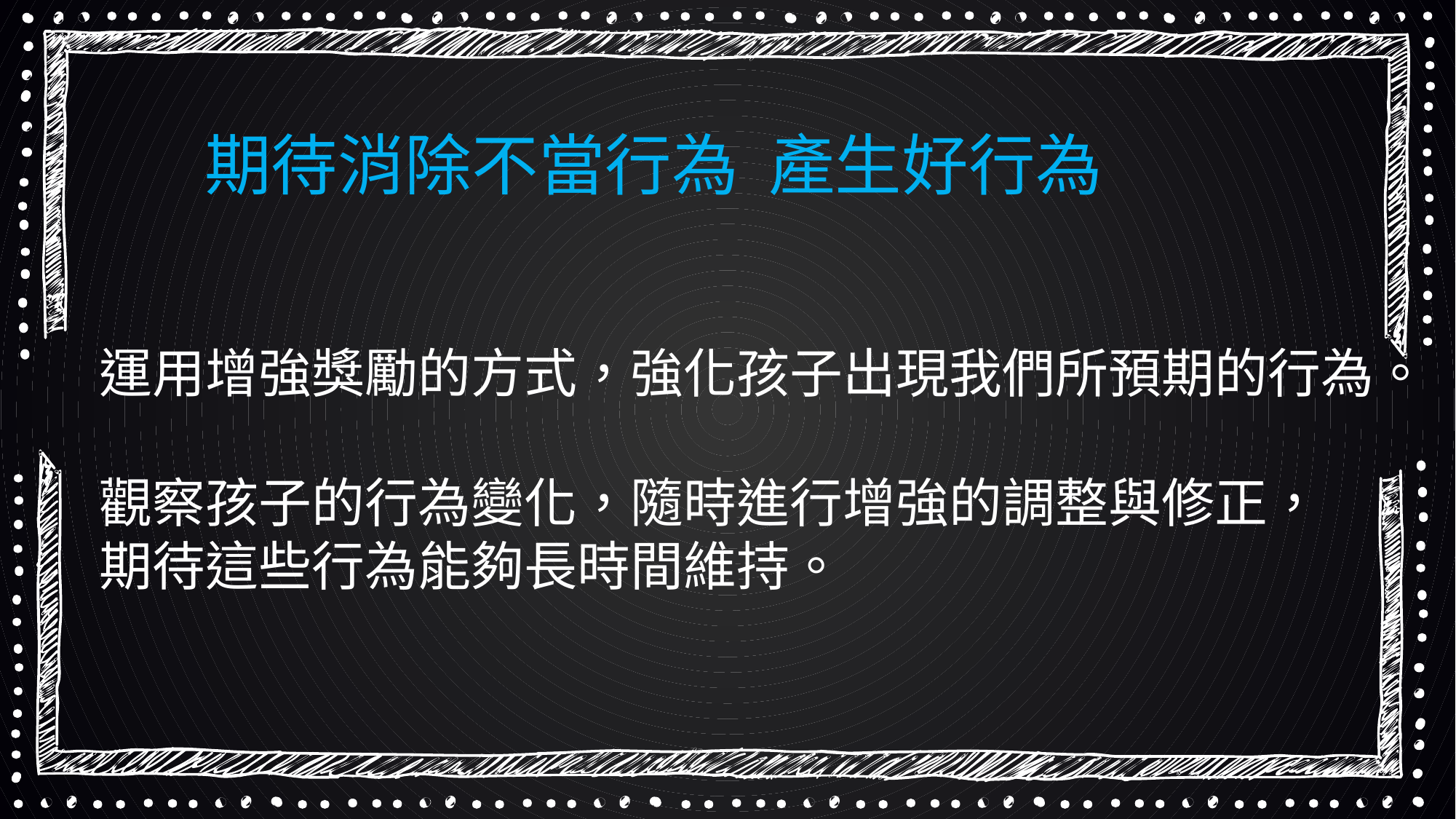

期待消除不當行為  產生好行為

運用增強獎勵的方式，強化孩子出現我們所預期的行為。

觀察孩子的行為變化，隨時進行增強的調整與修正，
期待這些行為能夠長時間維持。